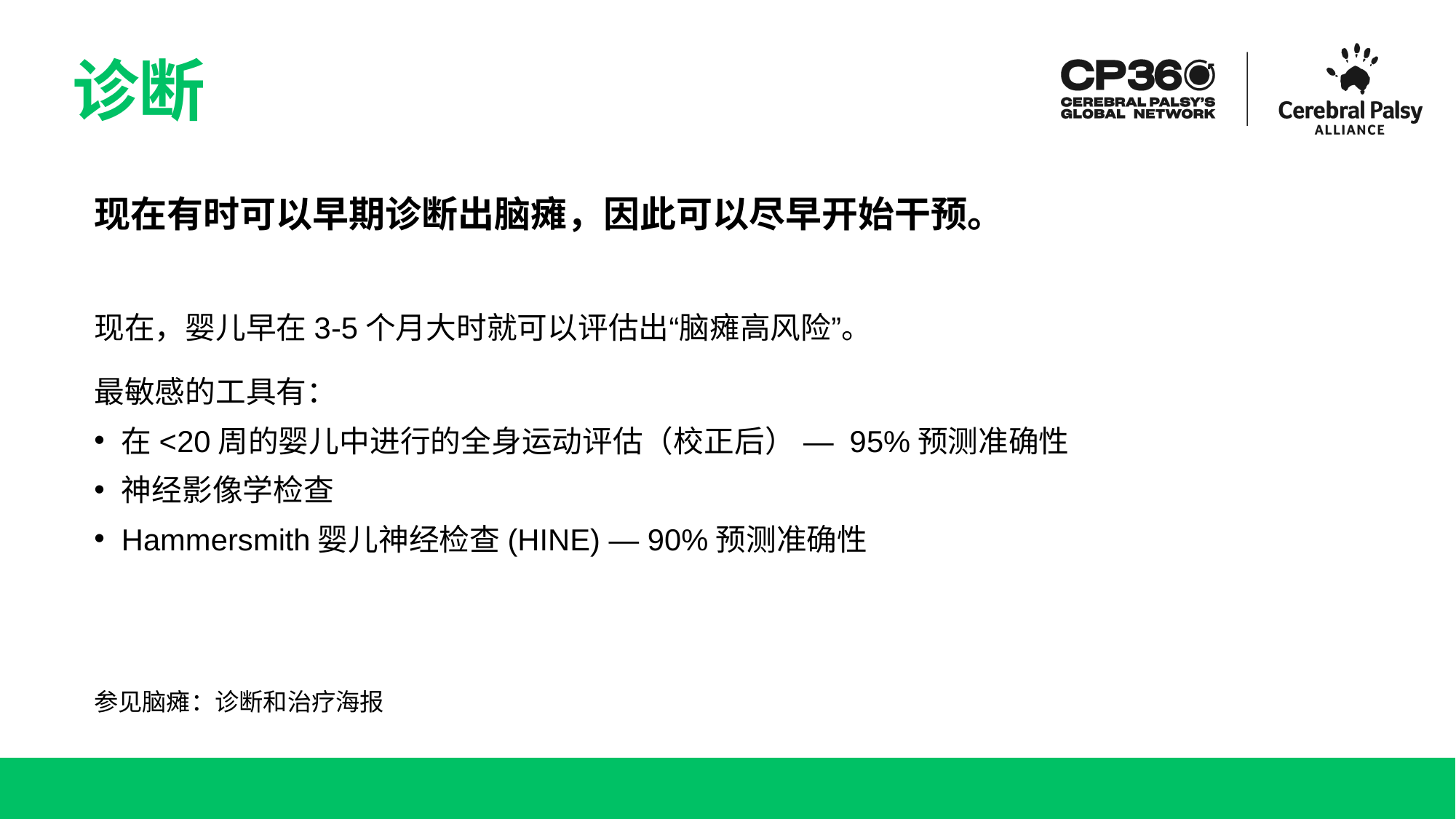

# 诊断
现在有时可以早期诊断出脑瘫，因此可以尽早开始干预。
现在，婴儿早在3-5个月大时就可以评估出“脑瘫高风险”。
最敏感的工具有：
在<20周的婴儿中进行的全身运动评估（校正后） — 95%预测准确性
神经影像学检查
Hammersmith婴儿神经检查(HINE) — 90%预测准确性

参见脑瘫：诊断和治疗海报